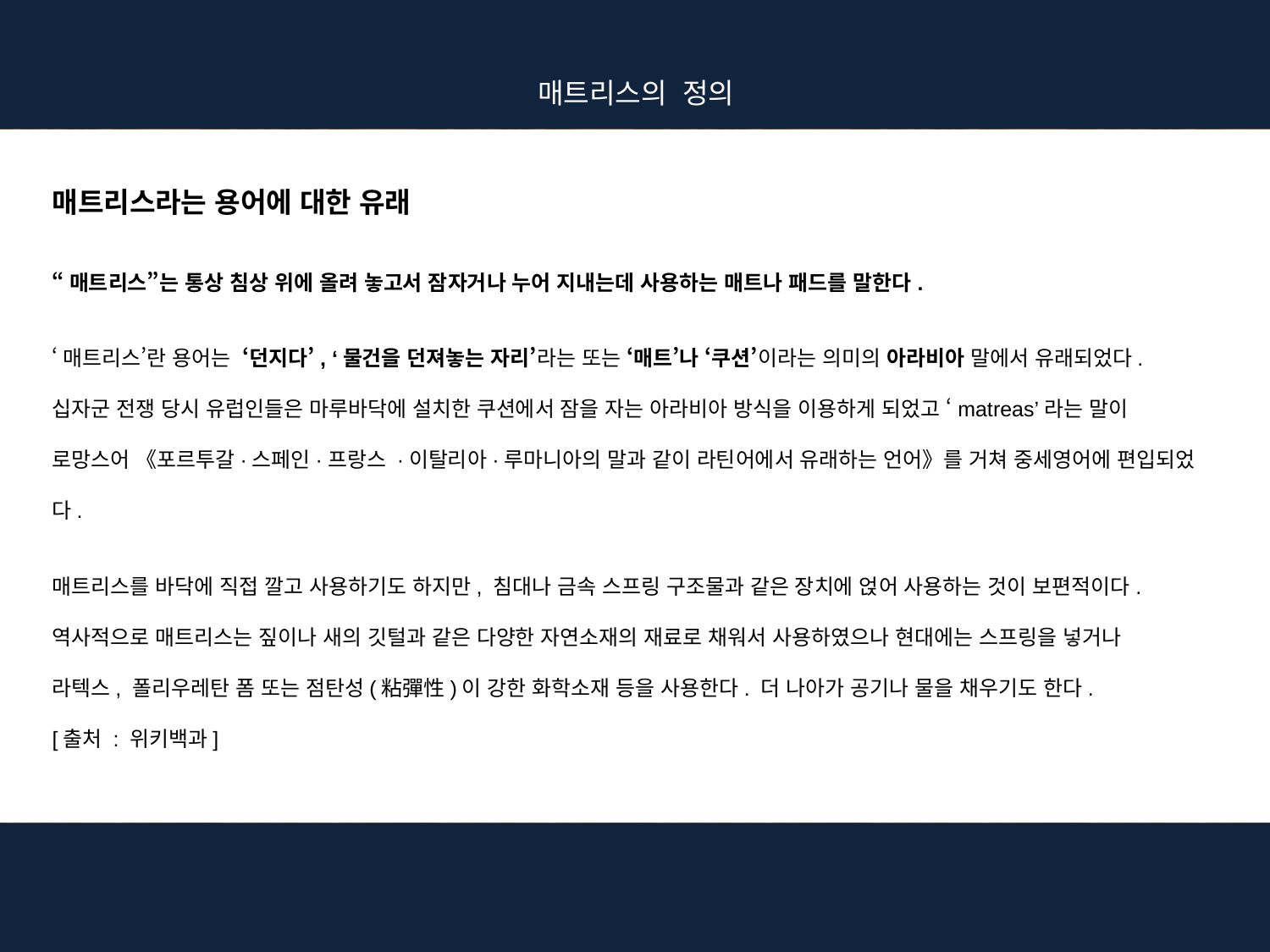

매트리스의  정의
매트리스라는 용어에 대한 유래

“매트리스”는 통상 침상 위에 올려 놓고서 잠자거나 누어 지내는데 사용하는 매트나 패드를 말한다.

‘매트리스’란 용어는  ‘던지다’, ‘물건을 던져놓는 자리’라는 또는 ‘매트’나 ‘쿠션’이라는 의미의 아라비아 말에서 유래되었다.

십자군 전쟁 당시 유럽인들은 마루바닥에 설치한 쿠션에서 잠을 자는 아라비아 방식을 이용하게 되었고 ‘matreas’라는 말이

로망스어 《포르투갈·스페인·프랑스 ·이탈리아·루마니아의 말과 같이 라틴어에서 유래하는 언어》를 거쳐 중세영어에 편입되었

다.

매트리스를 바닥에 직접 깔고 사용하기도 하지만, 침대나 금속 스프링 구조물과 같은 장치에 얹어 사용하는 것이 보편적이다.

역사적으로 매트리스는 짚이나 새의 깃털과 같은 다양한 자연소재의 재료로 채워서 사용하였으나 현대에는 스프링을 넣거나

라텍스, 폴리우레탄 폼 또는 점탄성(粘彈性)이 강한 화학소재 등을 사용한다. 더 나아가 공기나 물을 채우기도 한다.

[출처 : 위키백과]